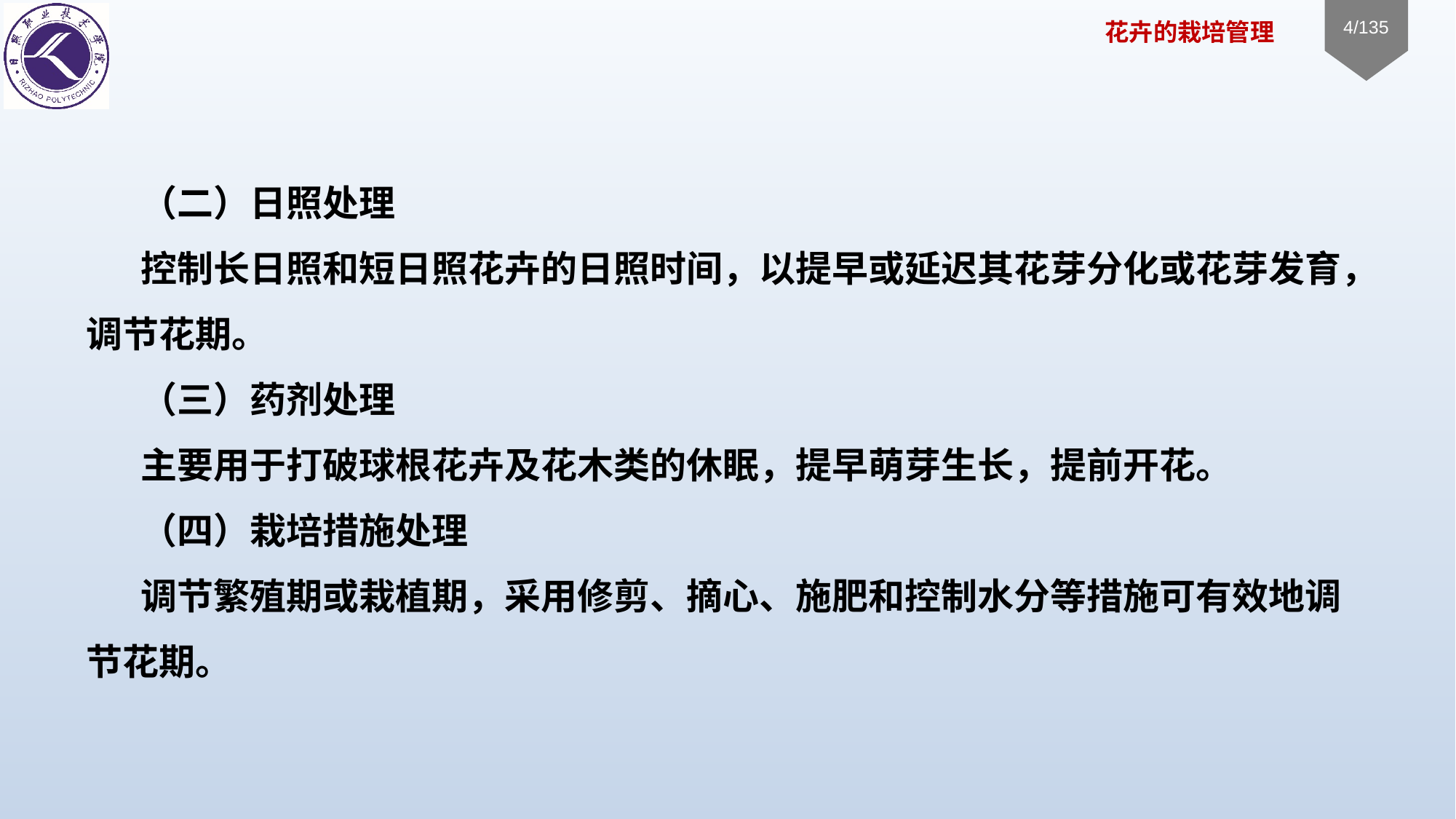

（二）日照处理
控制长日照和短日照花卉的日照时间，以提早或延迟其花芽分化或花芽发育，调节花期。
（三）药剂处理
主要用于打破球根花卉及花木类的休眠，提早萌芽生长，提前开花。
（四）栽培措施处理
调节繁殖期或栽植期，采用修剪、摘心、施肥和控制水分等措施可有效地调节花期。